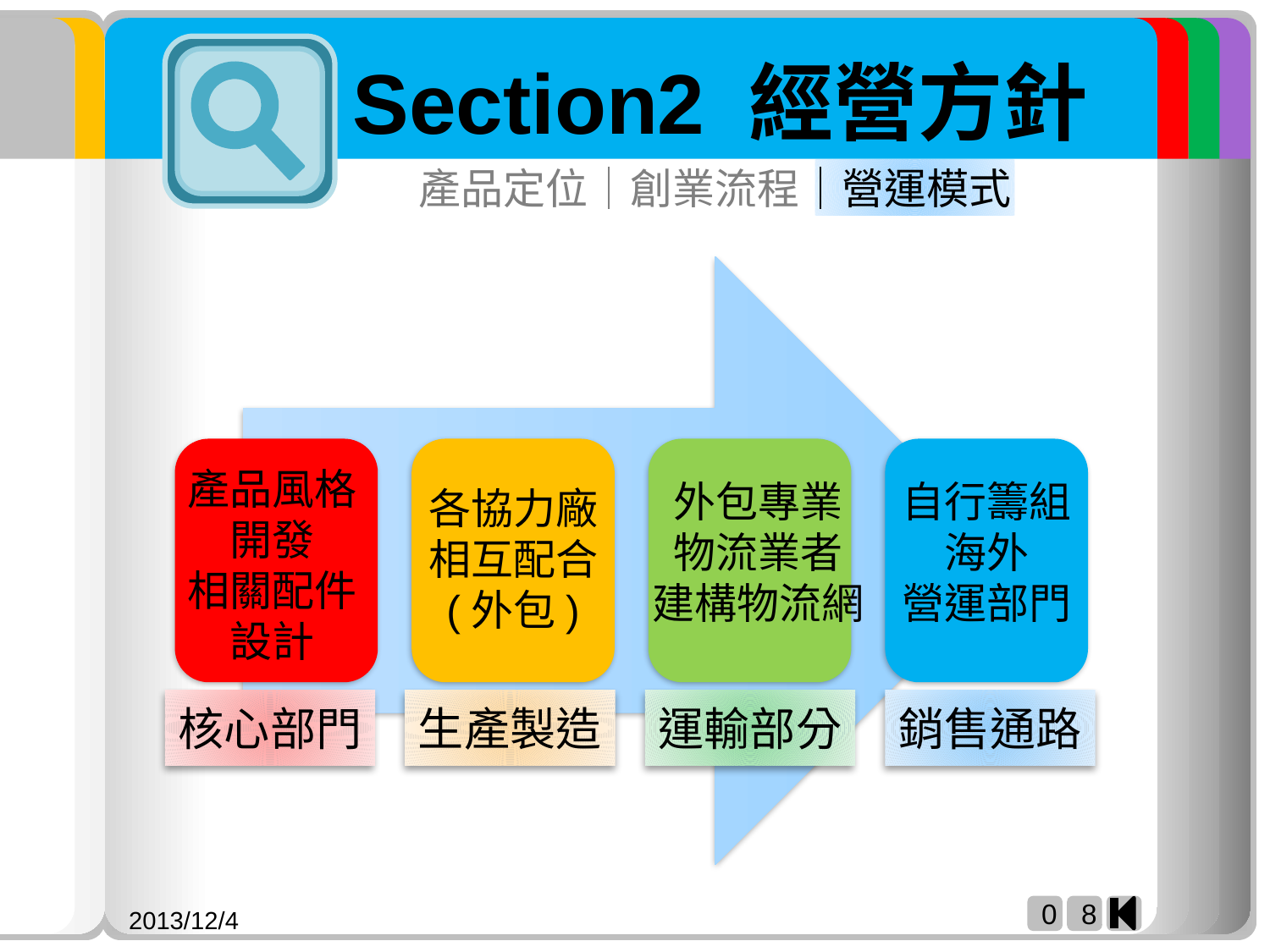

產品定位│創業流程│營運模式

產品風格
開發
相關配件
設計

各協力廠相互配合
(外包)

外包專業
物流業者
建構物流網

自行籌組海外
營運部門
核心部門
生產製造
運輸部分
銷售通路
0
8